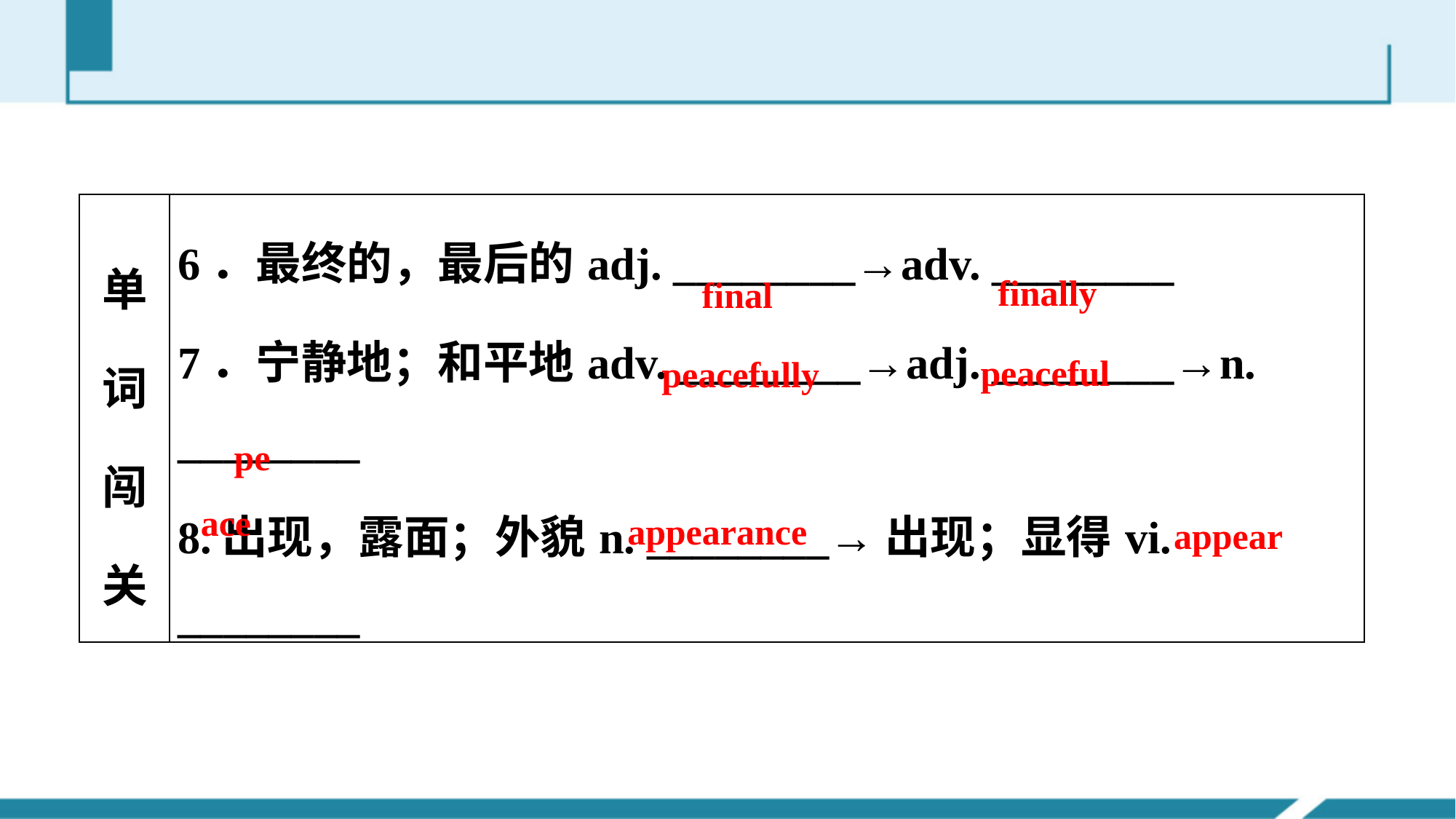

| 单词闯关 | 6．最终的，最后的adj. \_\_\_\_\_\_\_\_→adv. \_\_\_\_\_\_\_\_ 7．宁静地；和平地adv. \_\_\_\_\_\_\_\_→adj. \_\_\_\_\_\_\_\_→n. \_\_\_\_\_\_\_\_ 8.出现，露面；外貌n. \_\_\_\_\_\_\_\_→出现；显得vi. \_\_\_\_\_\_\_\_ |
| --- | --- |
finally
final
peaceful
peacefully
peace
appearance
appear